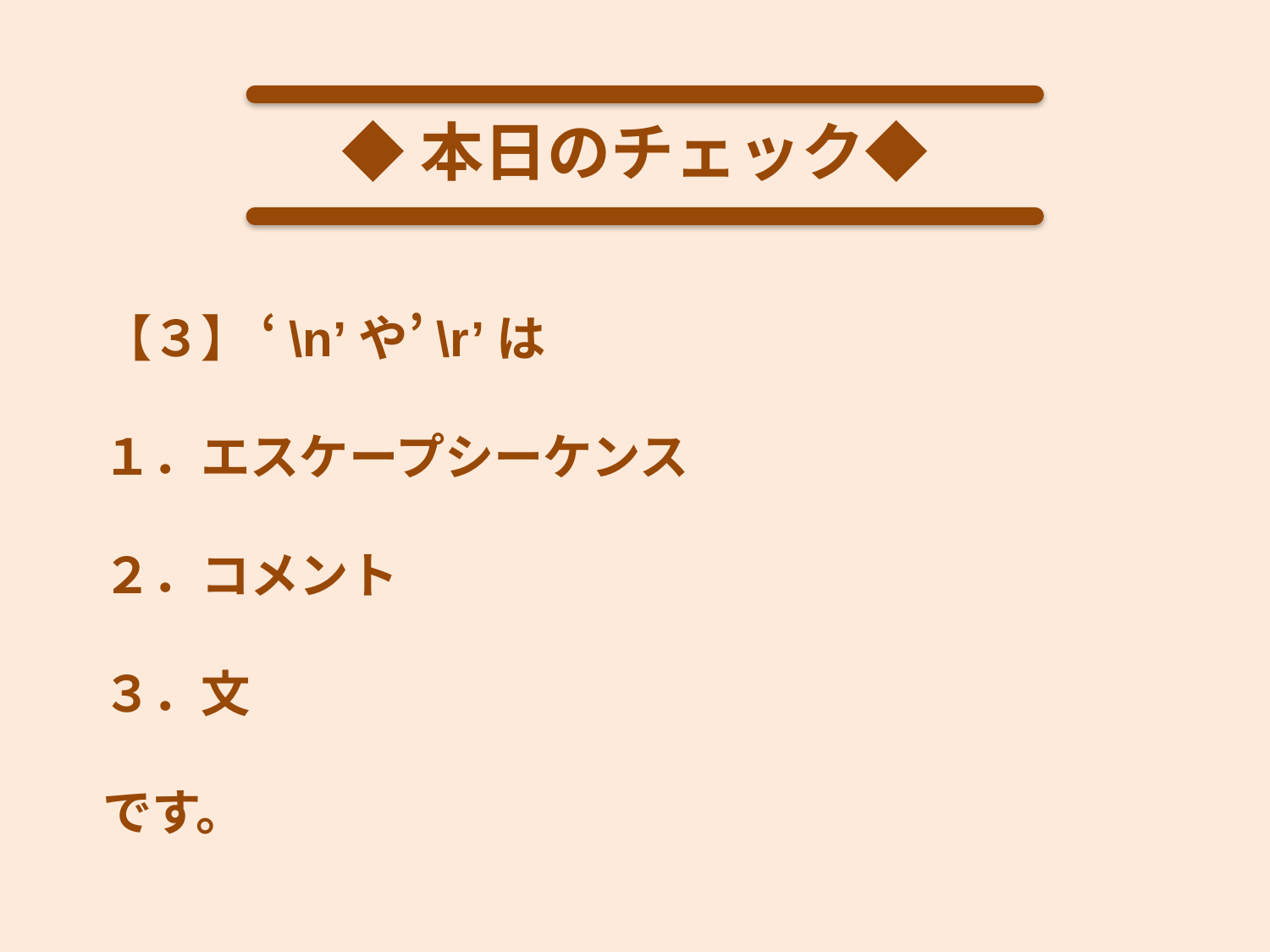

◆本日のチェック◆

【３】 ‘\n’や’\r’は

１．エスケープシーケンス

２．コメント

３．文

です。